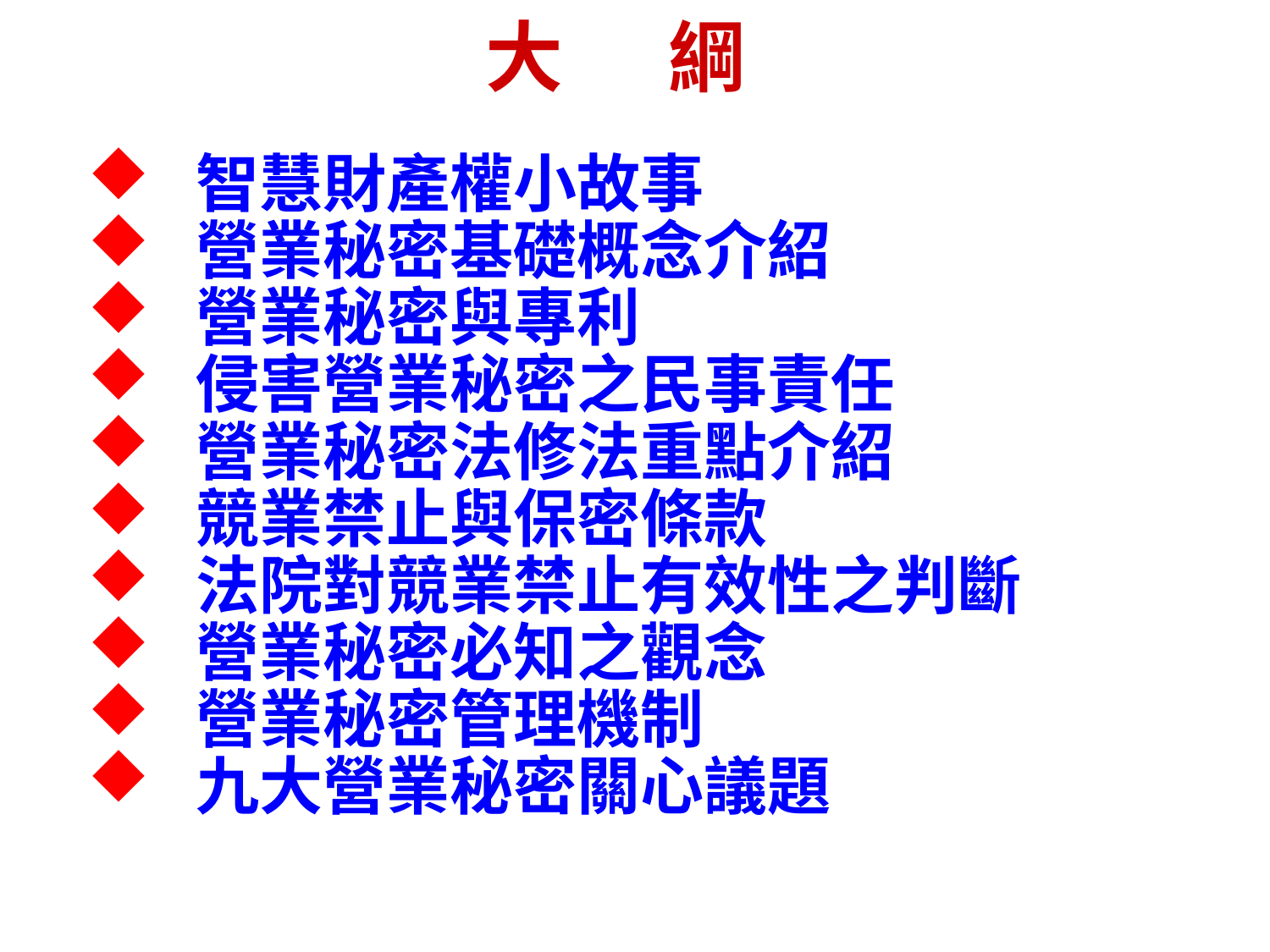

大      綱
 智慧財產權小故事
 營業秘密基礎概念介紹
 營業秘密與專利
 侵害營業秘密之民事責任
 營業秘密法修法重點介紹
 競業禁止與保密條款
 法院對競業禁止有效性之判斷
 營業秘密必知之觀念
 營業秘密管理機制
 九大營業秘密關心議題